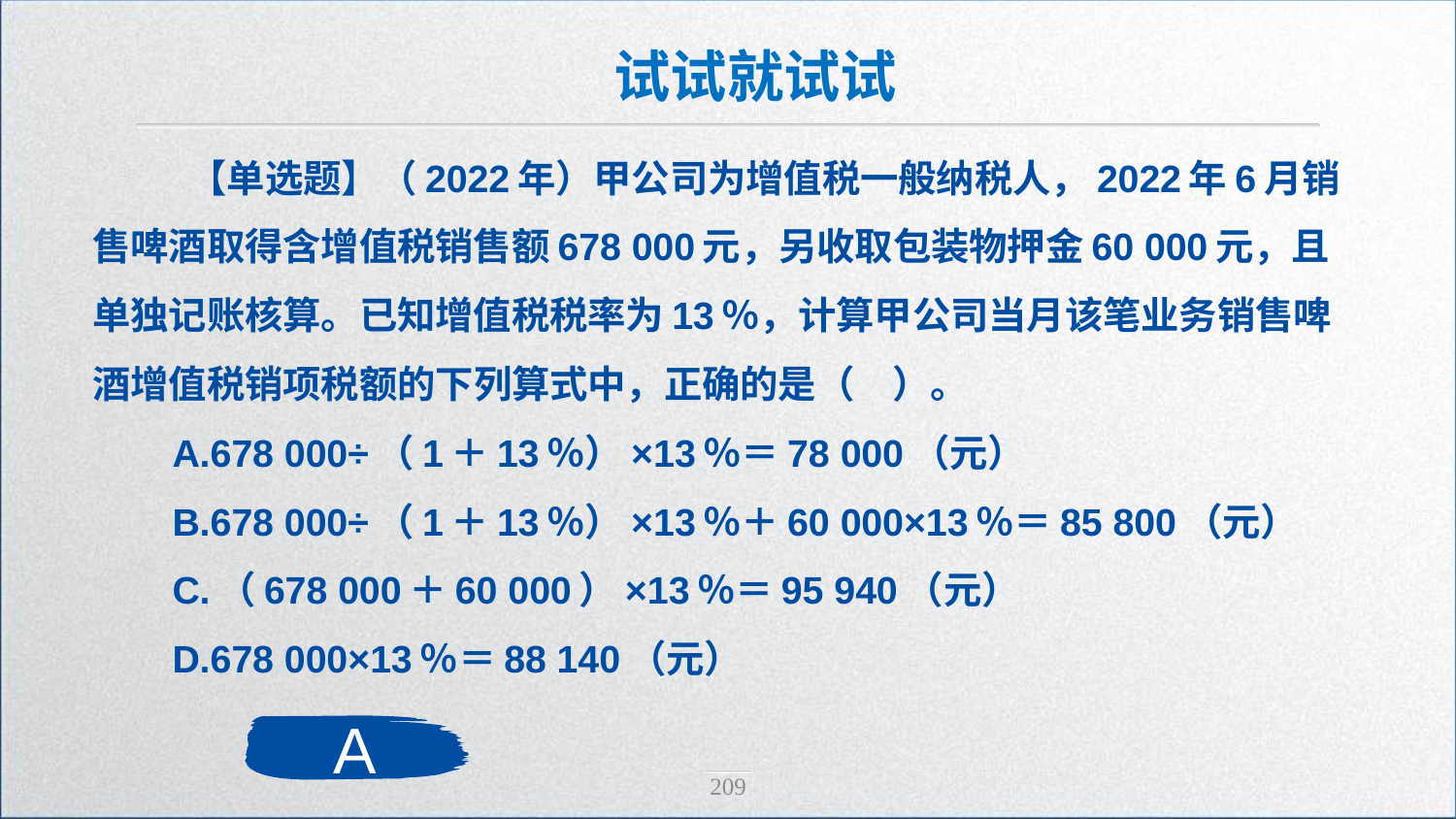

试试就试试
 【单选题】（2022年）甲公司为增值税一般纳税人，2022年6月销售啤酒取得含增值税销售额678 000元，另收取包装物押金60 000元，且单独记账核算。已知增值税税率为13％，计算甲公司当月该笔业务销售啤酒增值税销项税额的下列算式中，正确的是（　）。
A.678 000÷（1＋13％）×13％＝78 000（元）
B.678 000÷（1＋13％）×13％＋60 000×13％＝85 800（元）
C.（678 000＋60 000）×13％＝95 940（元）
D.678 000×13％＝88 140（元）

A
209